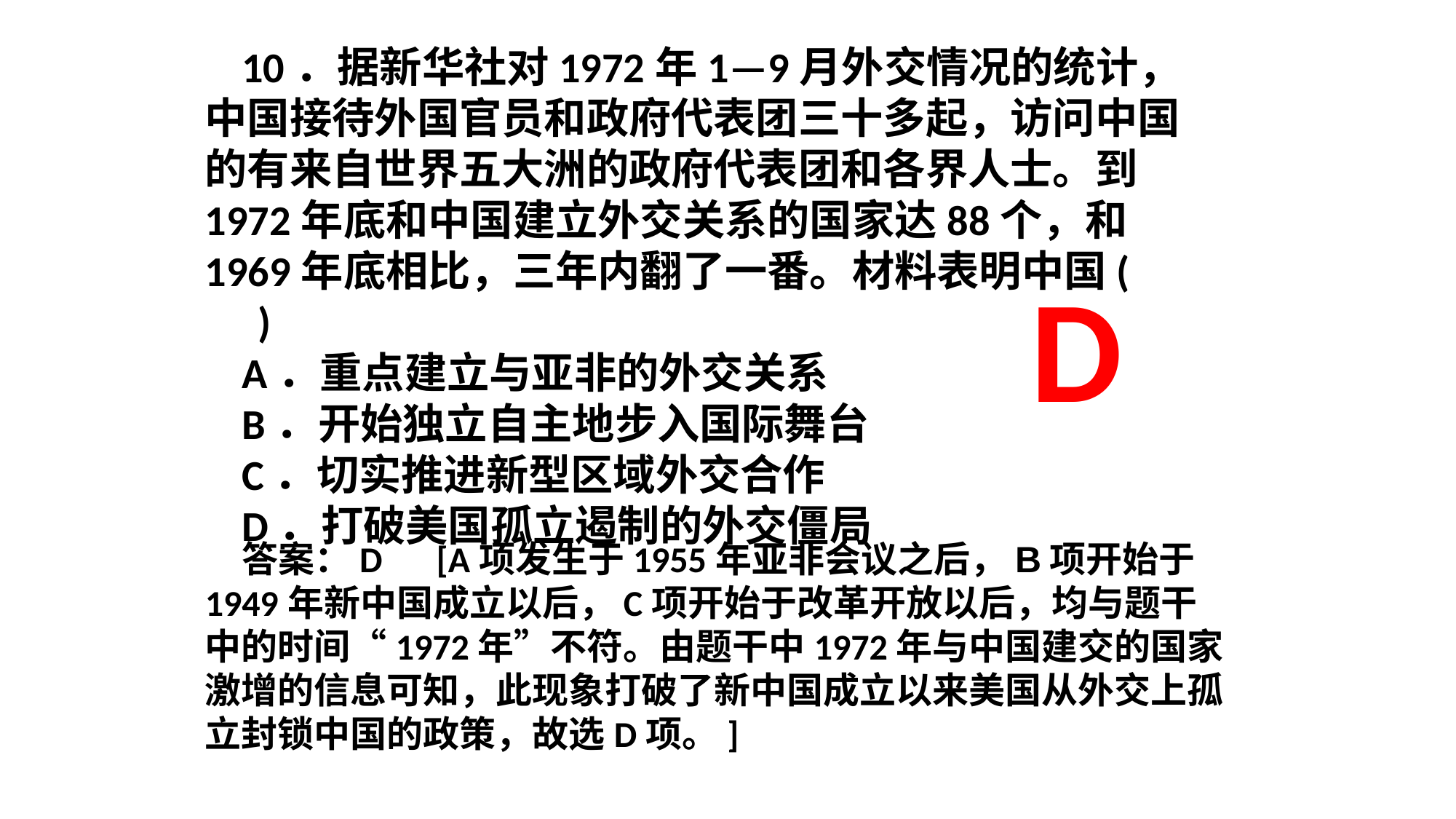

10．据新华社对1972年1—9月外交情况的统计，中国接待外国官员和政府代表团三十多起，访问中国的有来自世界五大洲的政府代表团和各界人士。到1972年底和中国建立外交关系的国家达88个，和1969年底相比，三年内翻了一番。材料表明中国(　　)
A．重点建立与亚非的外交关系
B．开始独立自主地步入国际舞台
C．切实推进新型区域外交合作
D．打破美国孤立遏制的外交僵局
D
答案：D　[A项发生于1955年亚非会议之后，B项开始于1949年新中国成立以后，C项开始于改革开放以后，均与题干中的时间“1972年”不符。由题干中1972年与中国建交的国家激增的信息可知，此现象打破了新中国成立以来美国从外交上孤立封锁中国的政策，故选D项。]